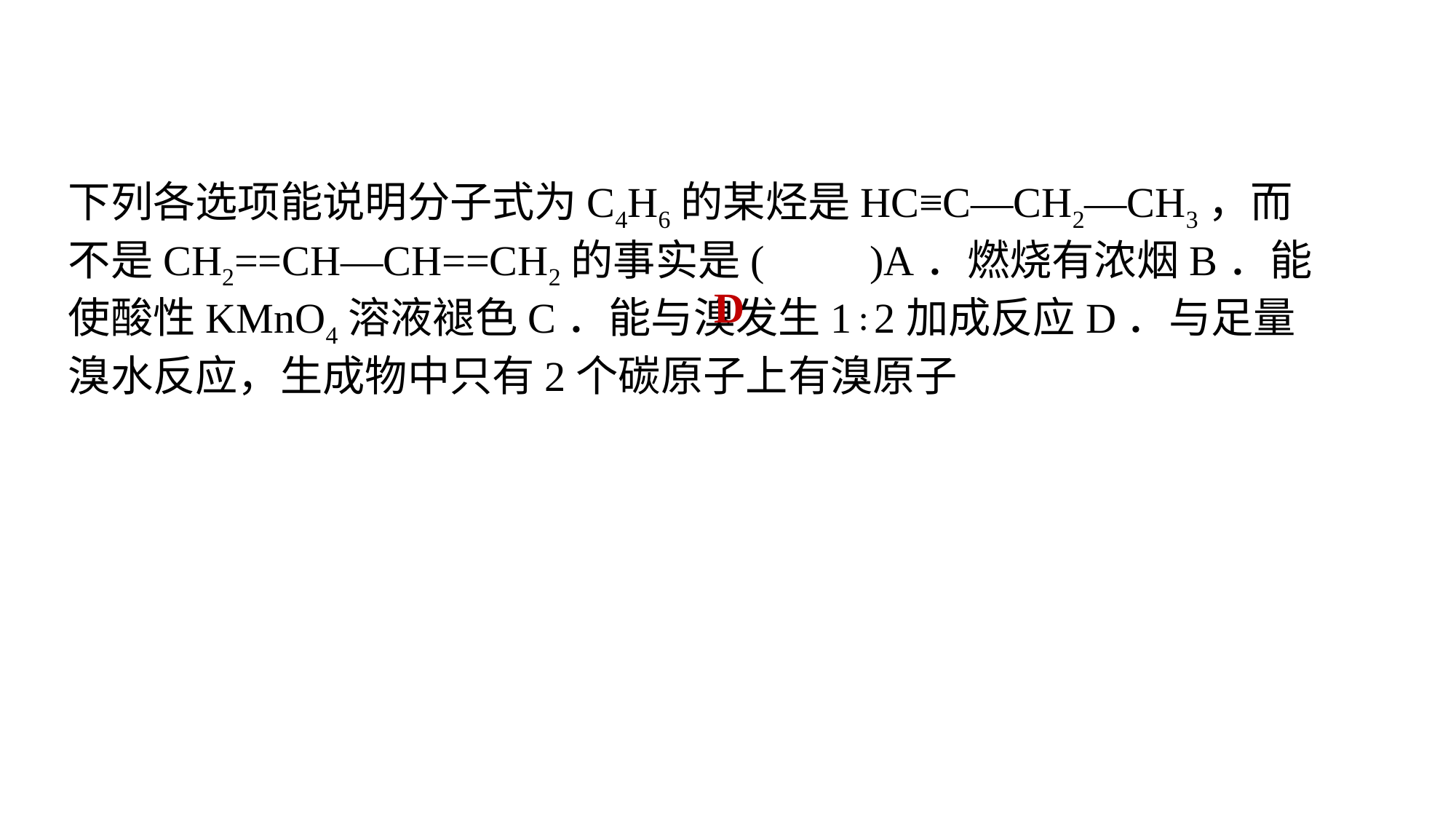

下列各选项能说明分子式为C4H6的某烃是HC≡C—CH2—CH3，而不是CH2==CH—CH==CH2的事实是(　　)A．燃烧有浓烟B．能使酸性KMnO4溶液褪色C．能与溴发生1∶2加成反应D．与足量溴水反应，生成物中只有2个碳原子上有溴原子

D